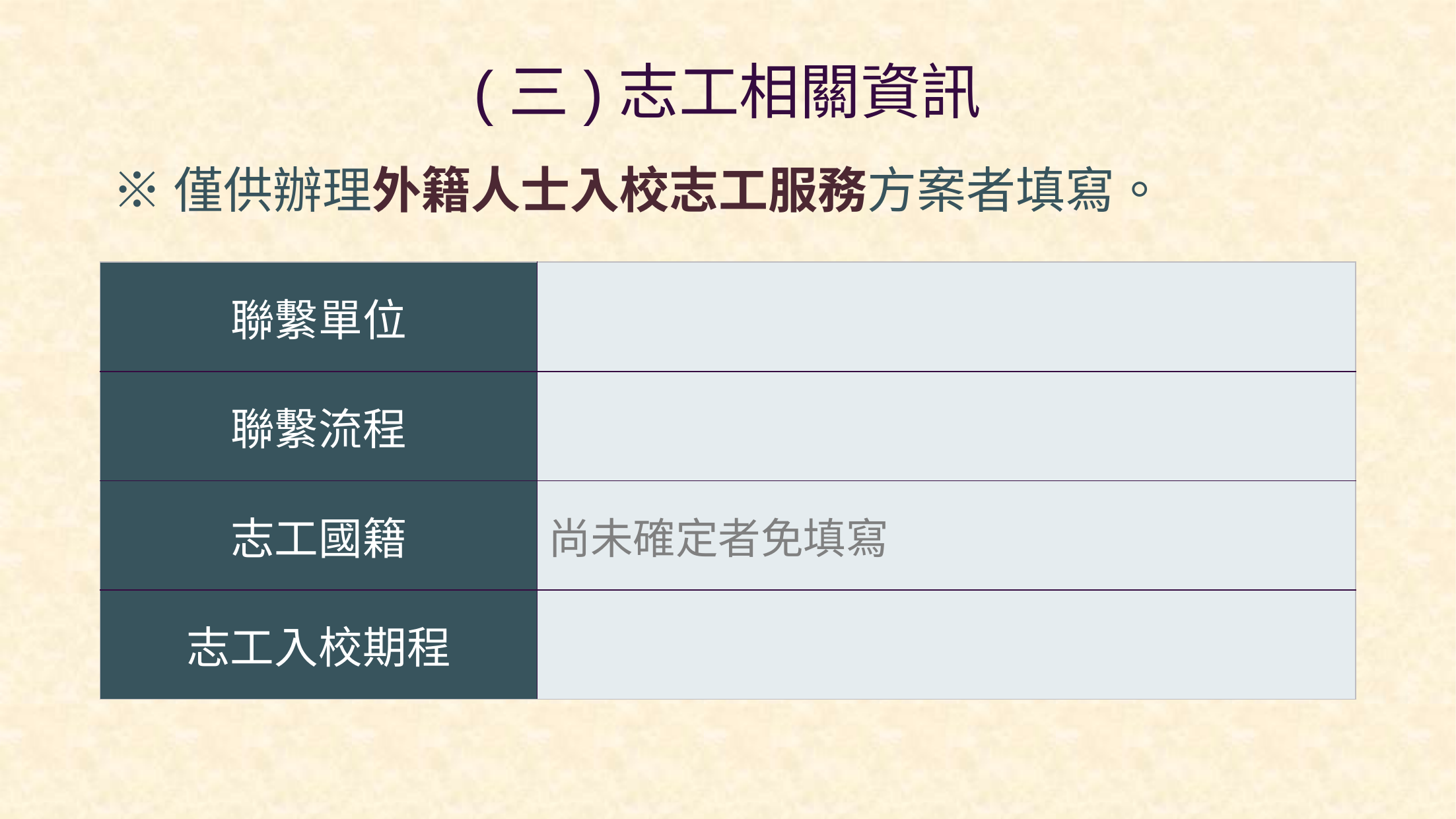

(三)志工相關資訊
※僅供辦理外籍人士入校志工服務方案者填寫。
| 聯繫單位 |  |
| --- | --- |
| 聯繫流程 |  |
| 志工國籍 | 尚未確定者免填寫 |
| 志工入校期程 |  |